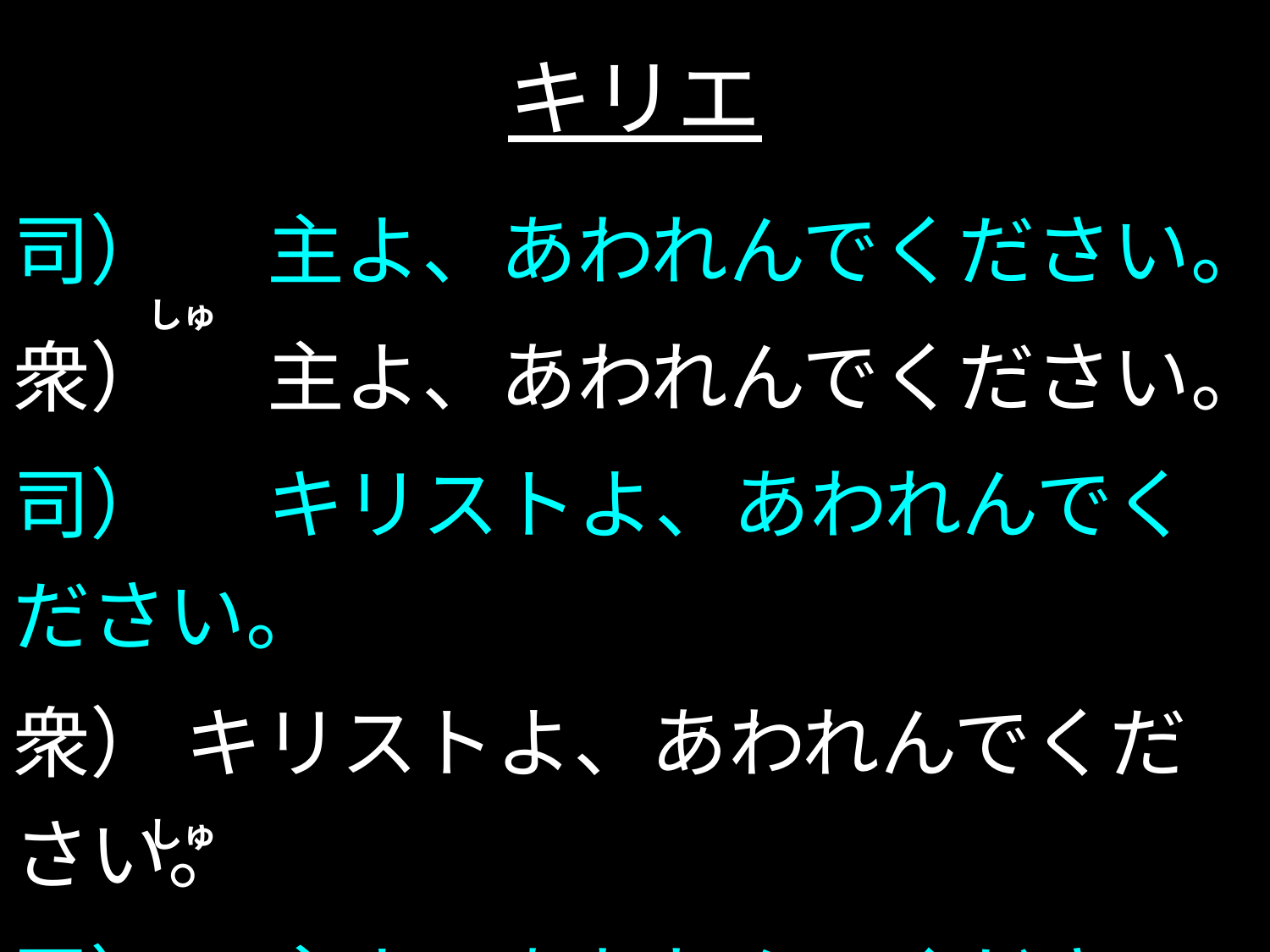

# キリエ
司）	主よ、あわれんでください。
衆）	主よ、あわれんでください。
司）	キリストよ、あわれんでください。
衆） キリストよ、あわれんでください。
司）	主よ、あわれんでください。
衆）	主よ、あわれんでください。
しゅ
しゅ